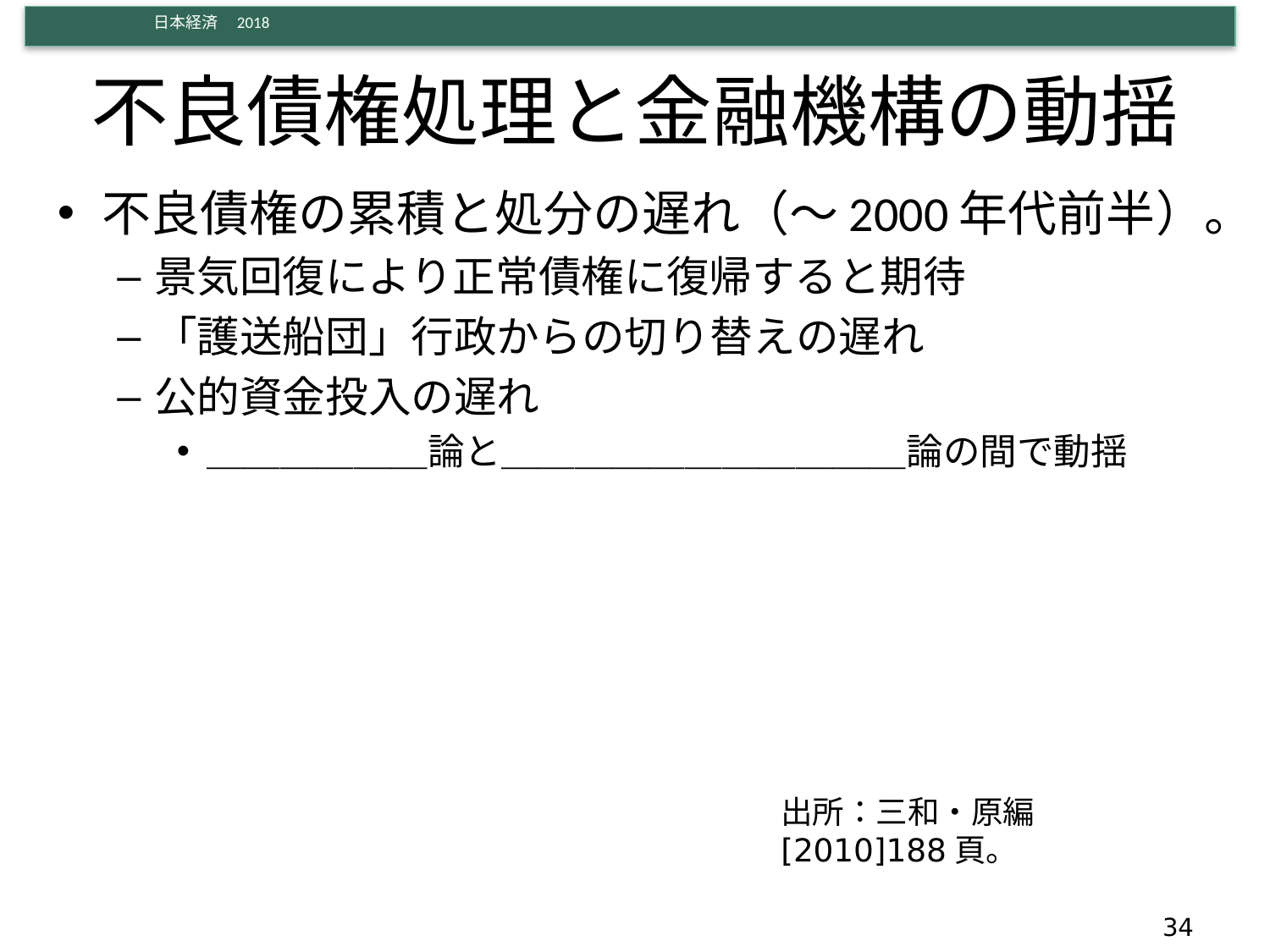

# 不良債権処理と金融機構の動揺
不良債権の累積と処分の遅れ（～2000年代前半）。
景気回復により正常債権に復帰すると期待
「護送船団」行政からの切り替えの遅れ
公的資金投入の遅れ
＿＿＿＿＿＿論と＿＿＿＿＿＿＿＿＿＿＿論の間で動揺

出所：三和・原編[2010]188頁。
34